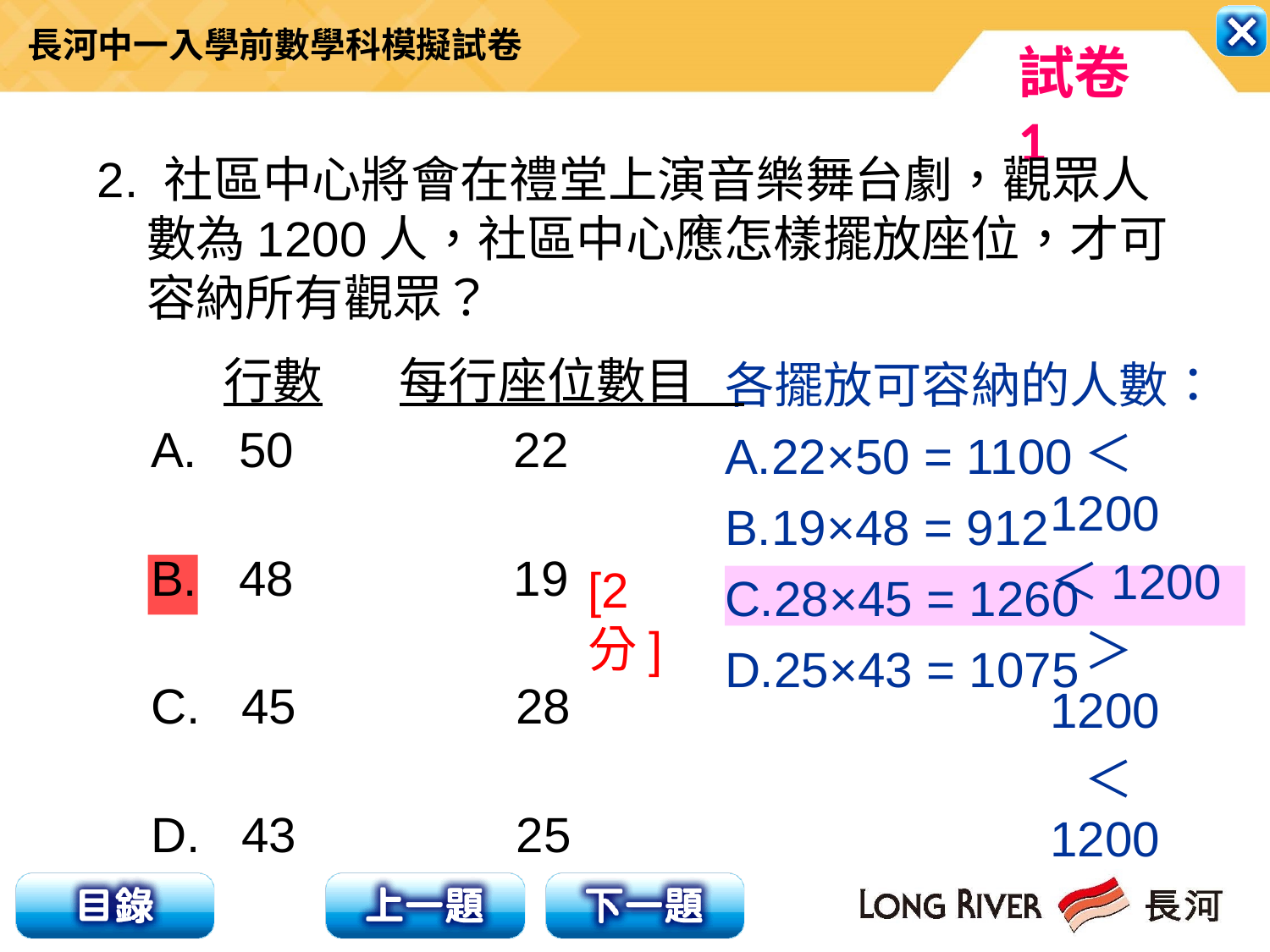

2. 社區中心將會在禮堂上演音樂舞台劇，觀眾人數為1200人，社區中心應怎樣擺放座位，才可容納所有觀眾？
 行數       每行座位數目
各擺放可容納的人數：
A.22×50 = 1100
B.19×48 = 912
C.28×45 = 1260
D.25×43 = 1075
A.   50                22
B.   48                19
C.   45                28
D.   43                25
  ＜1200
＜1200
  ＞1200
  ＜1200
[2分]